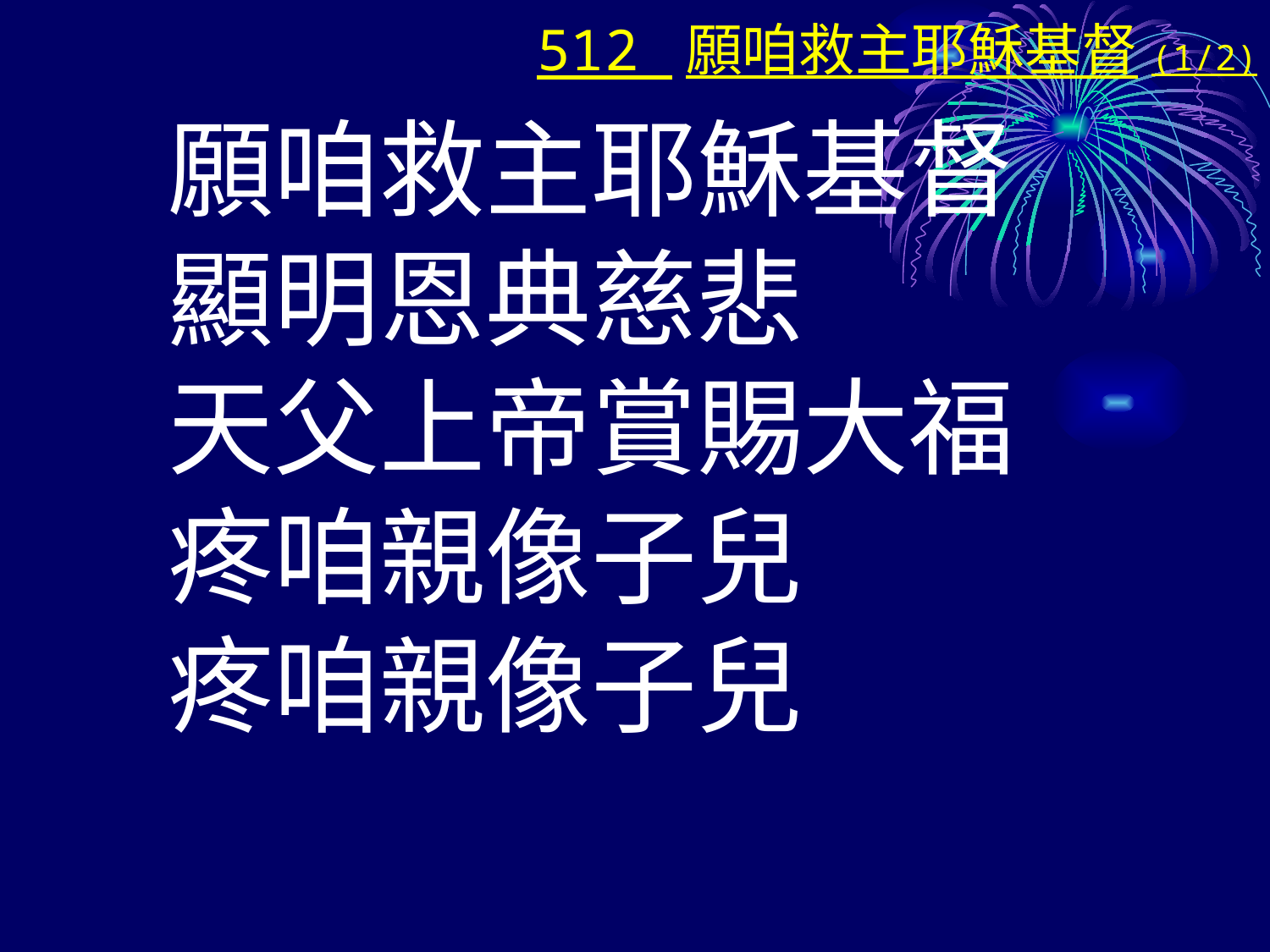

# 512 願咱救主耶穌基督(1/2)
願咱救主耶穌基督
顯明恩典慈悲
天父上帝賞賜大福
疼咱親像子兒
疼咱親像子兒